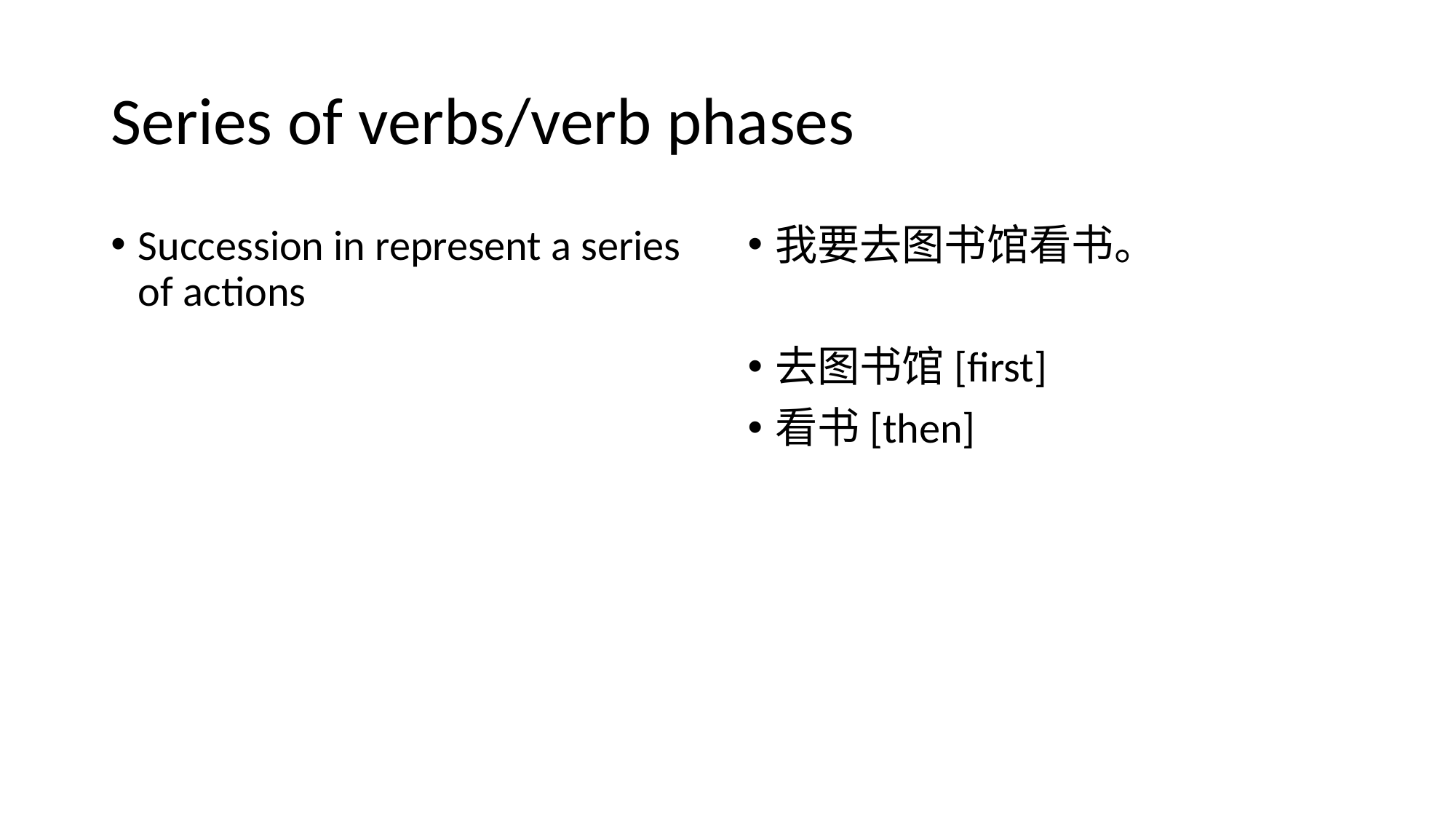

# Series of verbs/verb phases
Succession in represent a series of actions
我要去图书馆看书。

去图书馆[first]
看书[then]